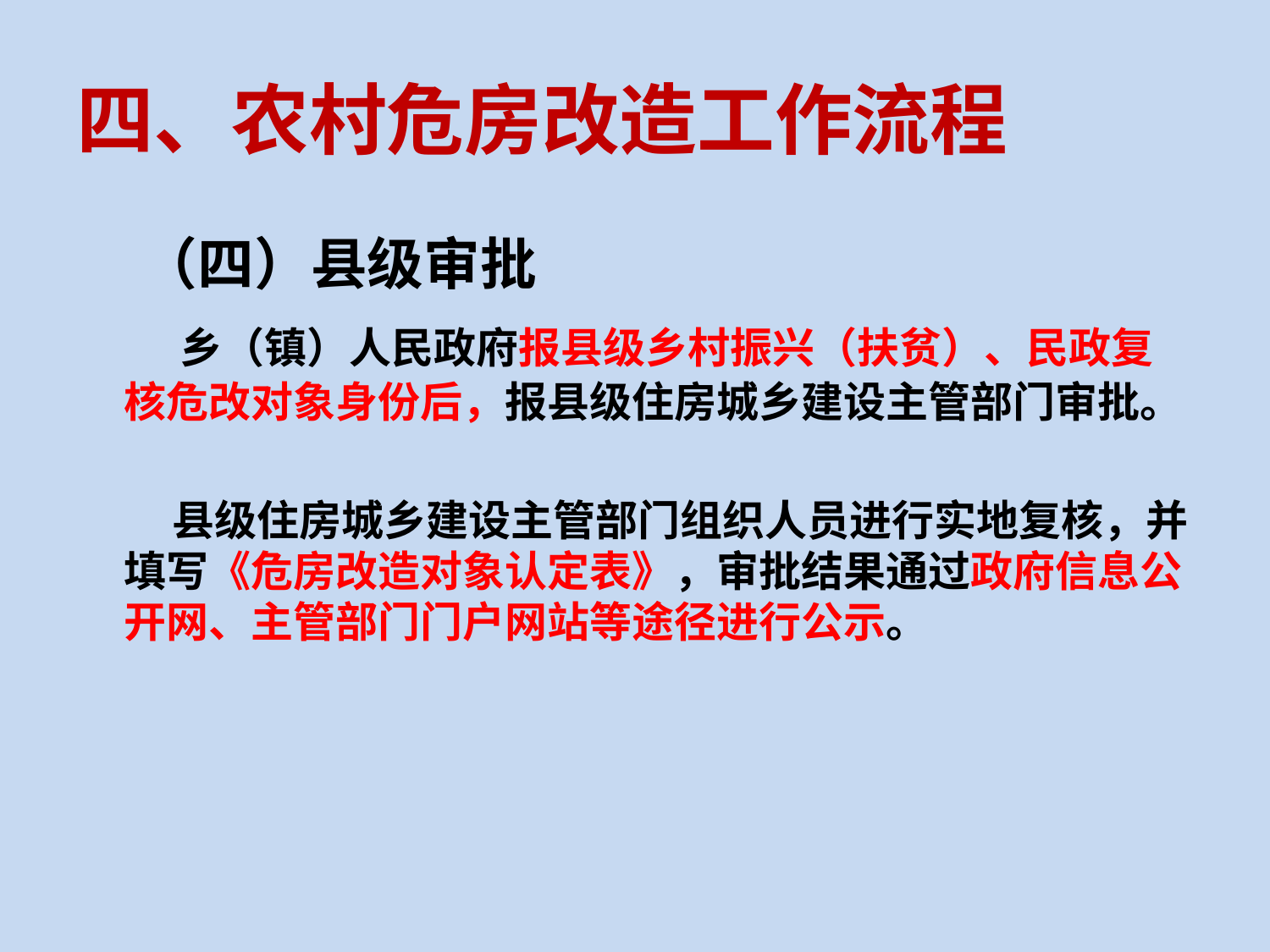

# 四、农村危房改造工作流程
    （四）县级审批
       乡（镇）人民政府报县级乡村振兴（扶贫）、民政复核危改对象身份后，报县级住房城乡建设主管部门审批。

         县级住房城乡建设主管部门组织人员进行实地复核，并填写《危房改造对象认定表》，审批结果通过政府信息公开网、主管部门门户网站等途径进行公示。